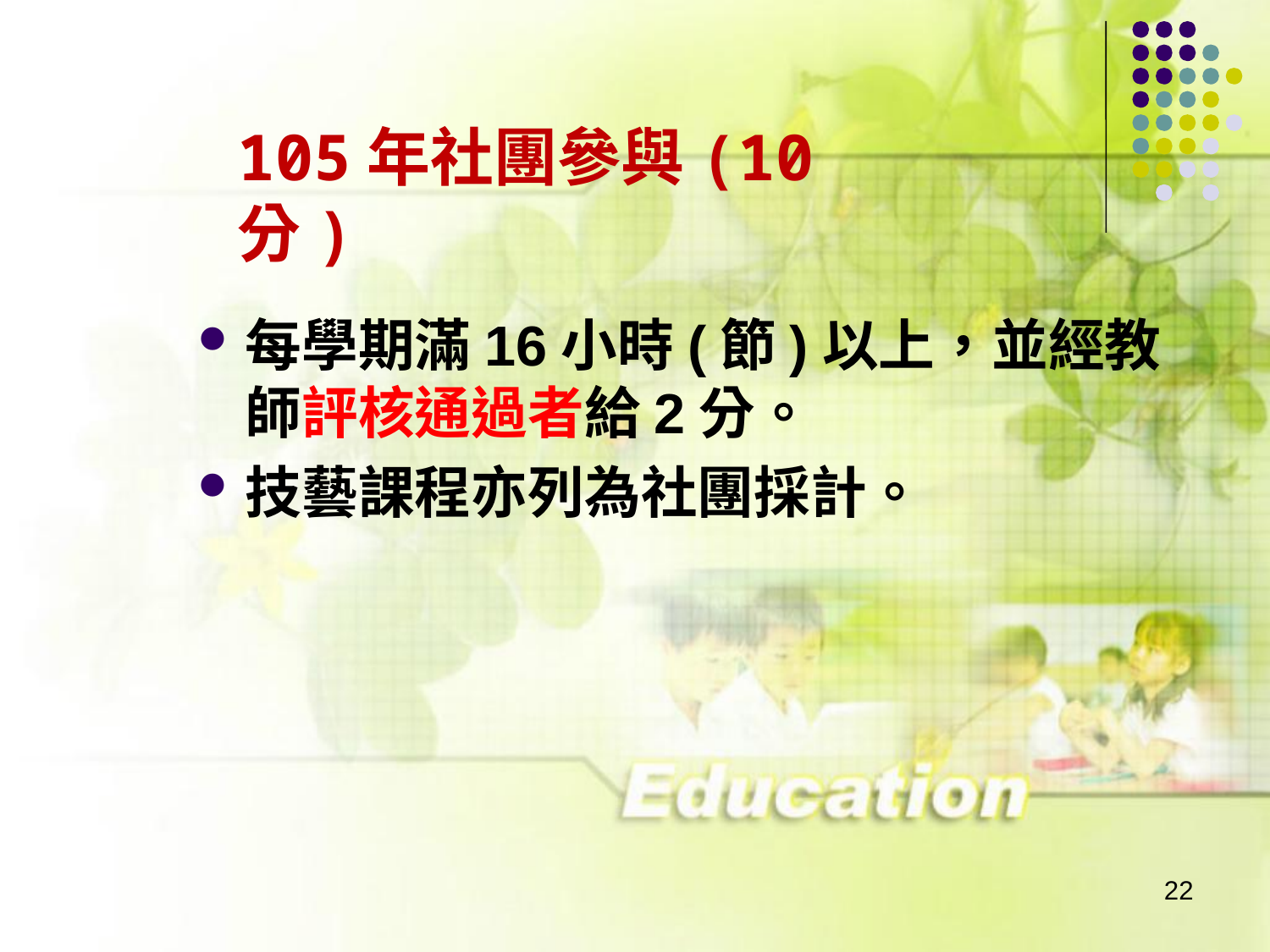

# 105年社團參與(10分)
每學期滿16小時(節)以上，並經教師評核通過者給2分。
技藝課程亦列為社團採計。
22